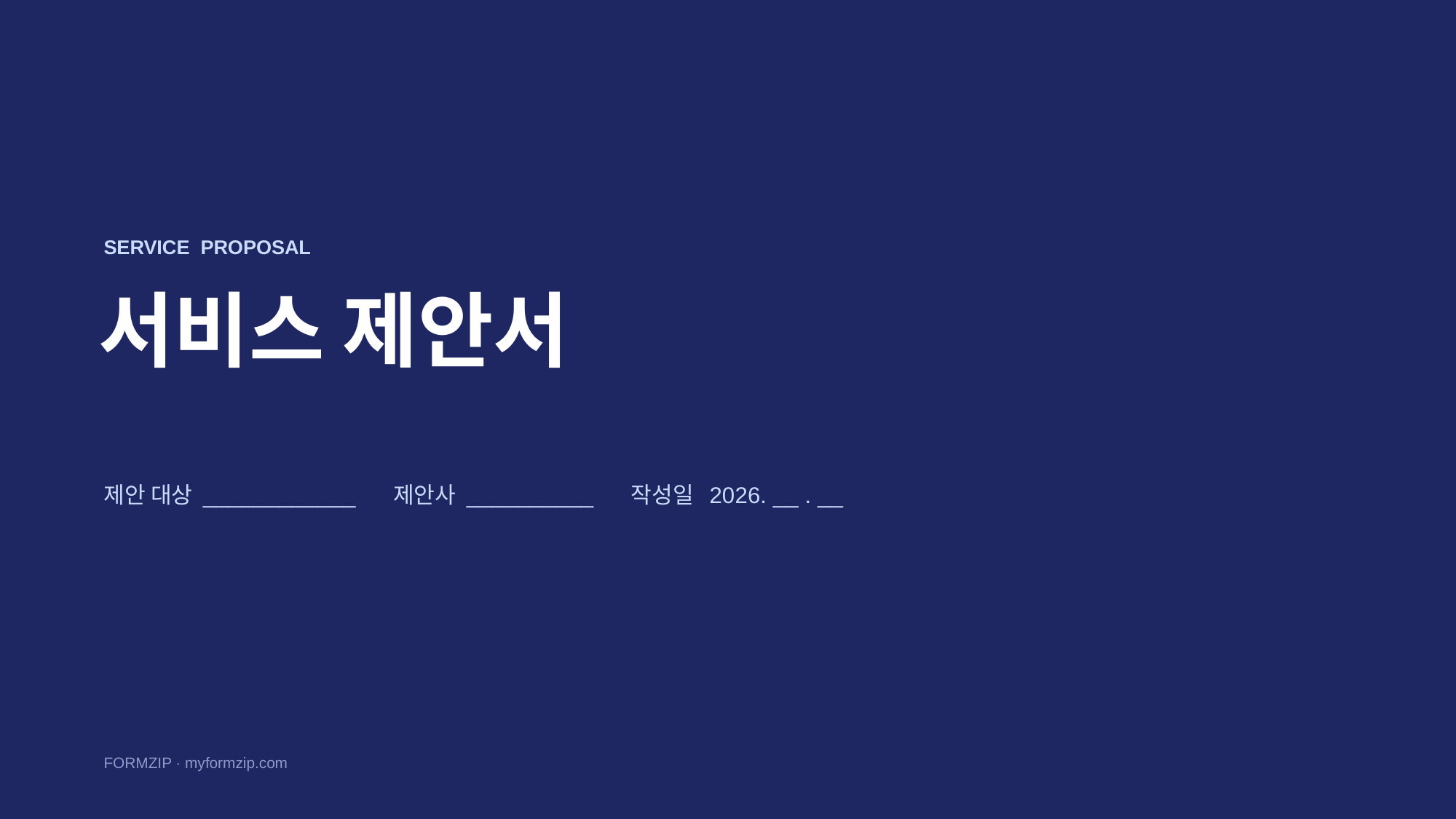

SERVICE  PROPOSAL
서비스 제안서
제안 대상 ____________     제안사 __________     작성일  2026. __ . __
FORMZIP · myformzip.com